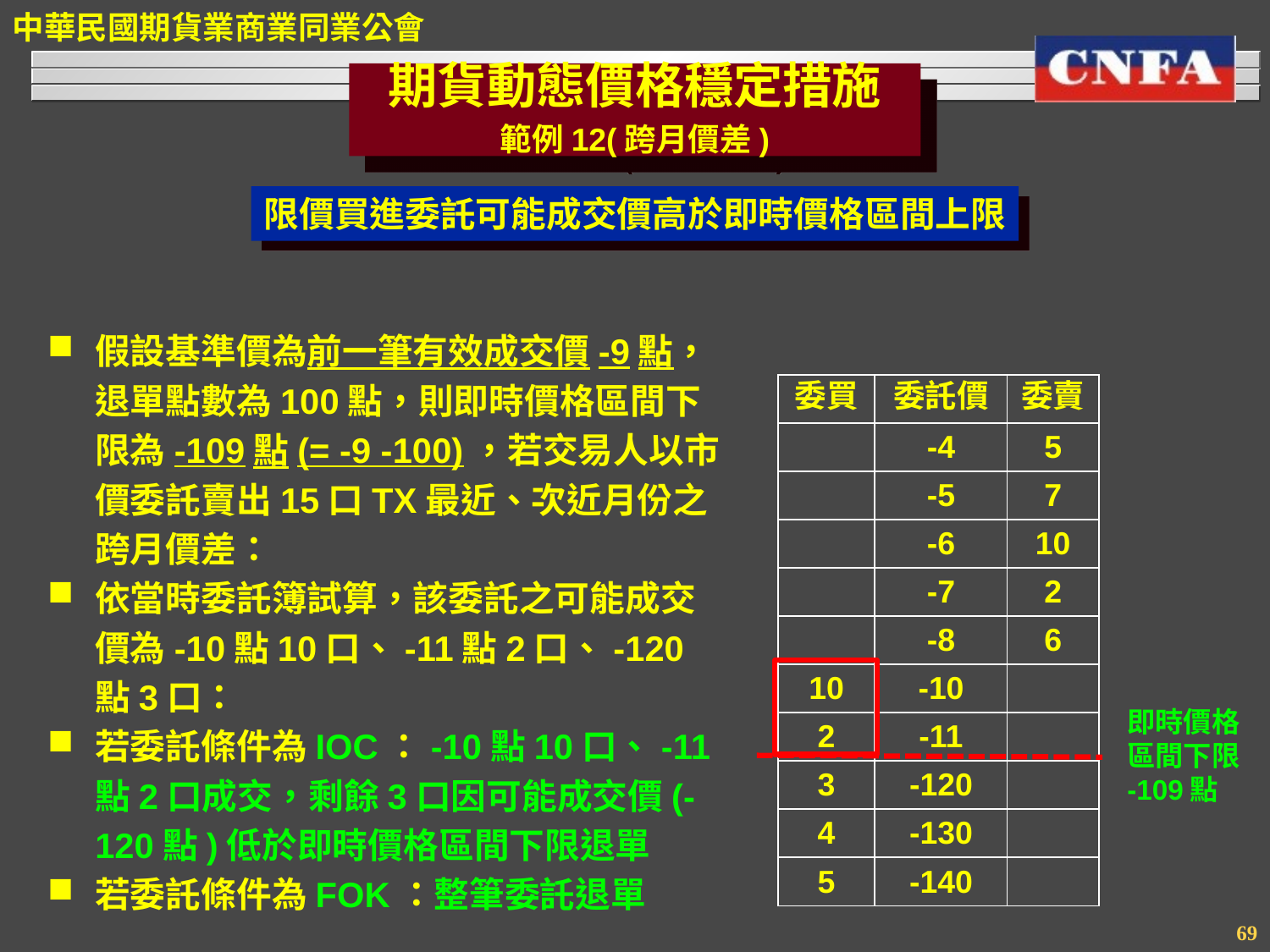

期貨動態價格穩定措施
範例12(跨月價差)
限價買進委託可能成交價高於即時價格區間上限
假設基準價為前一筆有效成交價-9點，退單點數為100點，則即時價格區間下限為-109點(= -9 -100)，若交易人以市價委託賣出15口TX最近、次近月份之跨月價差：
依當時委託簿試算，該委託之可能成交價為-10點10口、-11點2口、-120點3口：
若委託條件為IOC：-10點10口、-11點2口成交，剩餘3口因可能成交價(-120點)低於即時價格區間下限退單
若委託條件為FOK：整筆委託退單
| 委買 | 委託價 | 委賣 |
| --- | --- | --- |
|  | -4 | 5 |
|  | -5 | 7 |
|  | -6 | 10 |
|  | -7 | 2 |
|  | -8 | 6 |
| 10 | -10 |  |
| 2 | -11 |  |
| 3 | -120 |  |
| 4 | -130 |  |
| 5 | -140 |  |

即時價格
區間下限
-109點